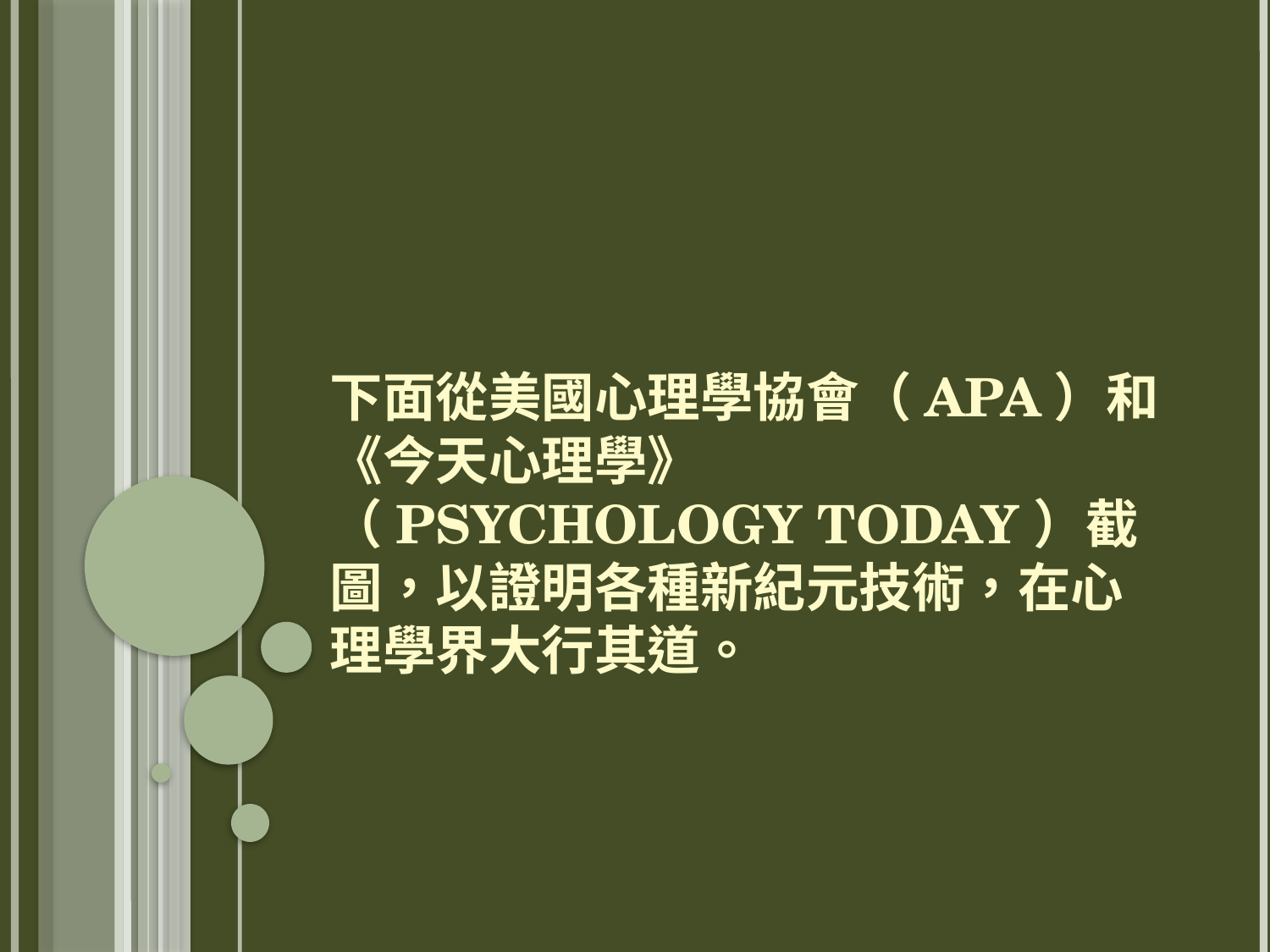

# 下面從美國心理學協會（APA）和《今天心理學》（Psychology Today）截圖，以證明各種新紀元技術，在心理學界大行其道。